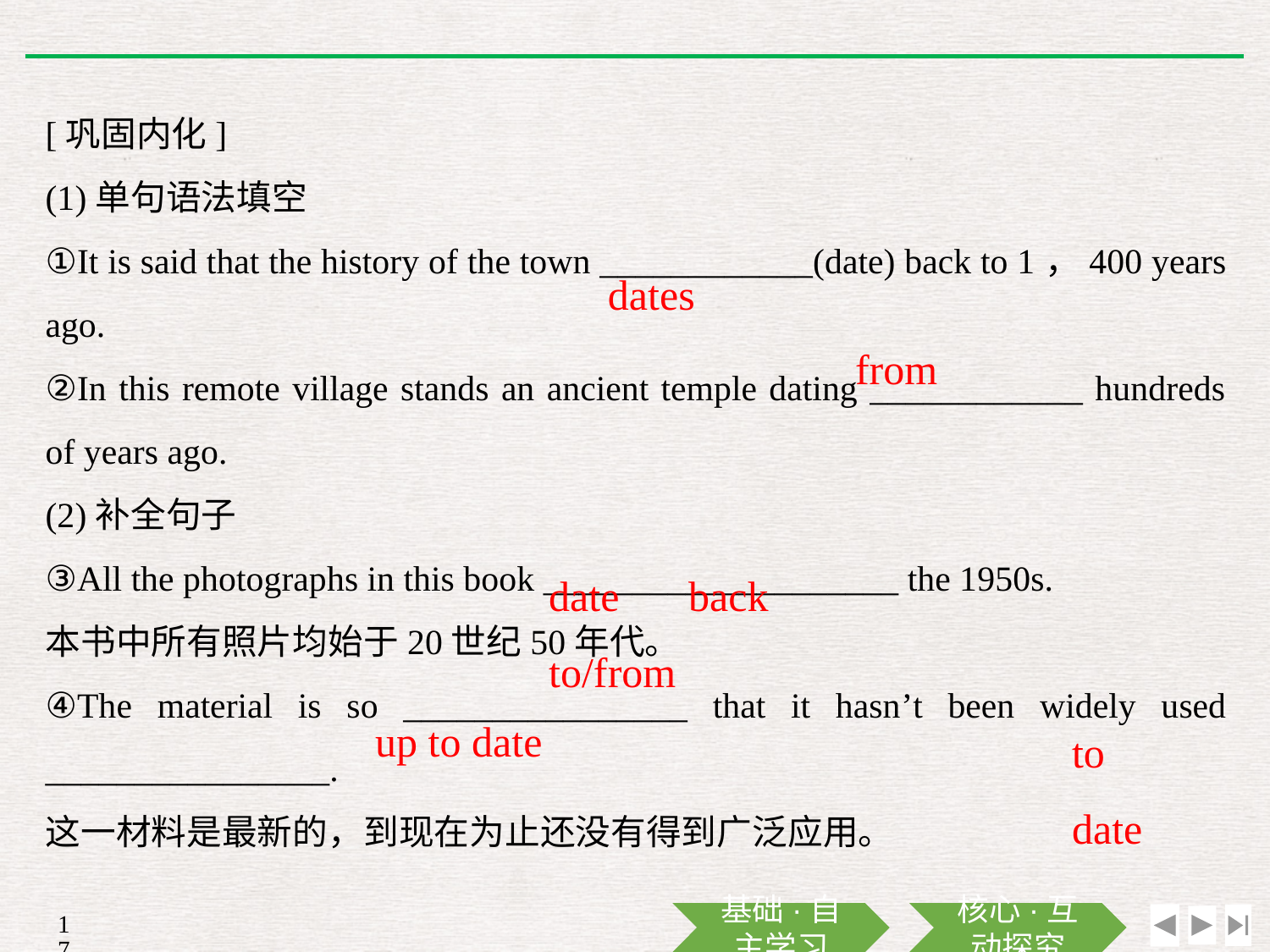

[巩固内化]
(1)单句语法填空
①It is said that the history of the town ____________(date) back to 1，400 years ago.
②In this remote village stands an ancient temple dating ____________ hundreds of years ago.
(2)补全句子
③All the photographs in this book ____________________ the 1950s.
本书中所有照片均始于20世纪50年代。
④The material is so ________________ that it hasn’t been widely used ________________.
这一材料是最新的，到现在为止还没有得到广泛应用。
dates
from
date back to/from
up to date
to date